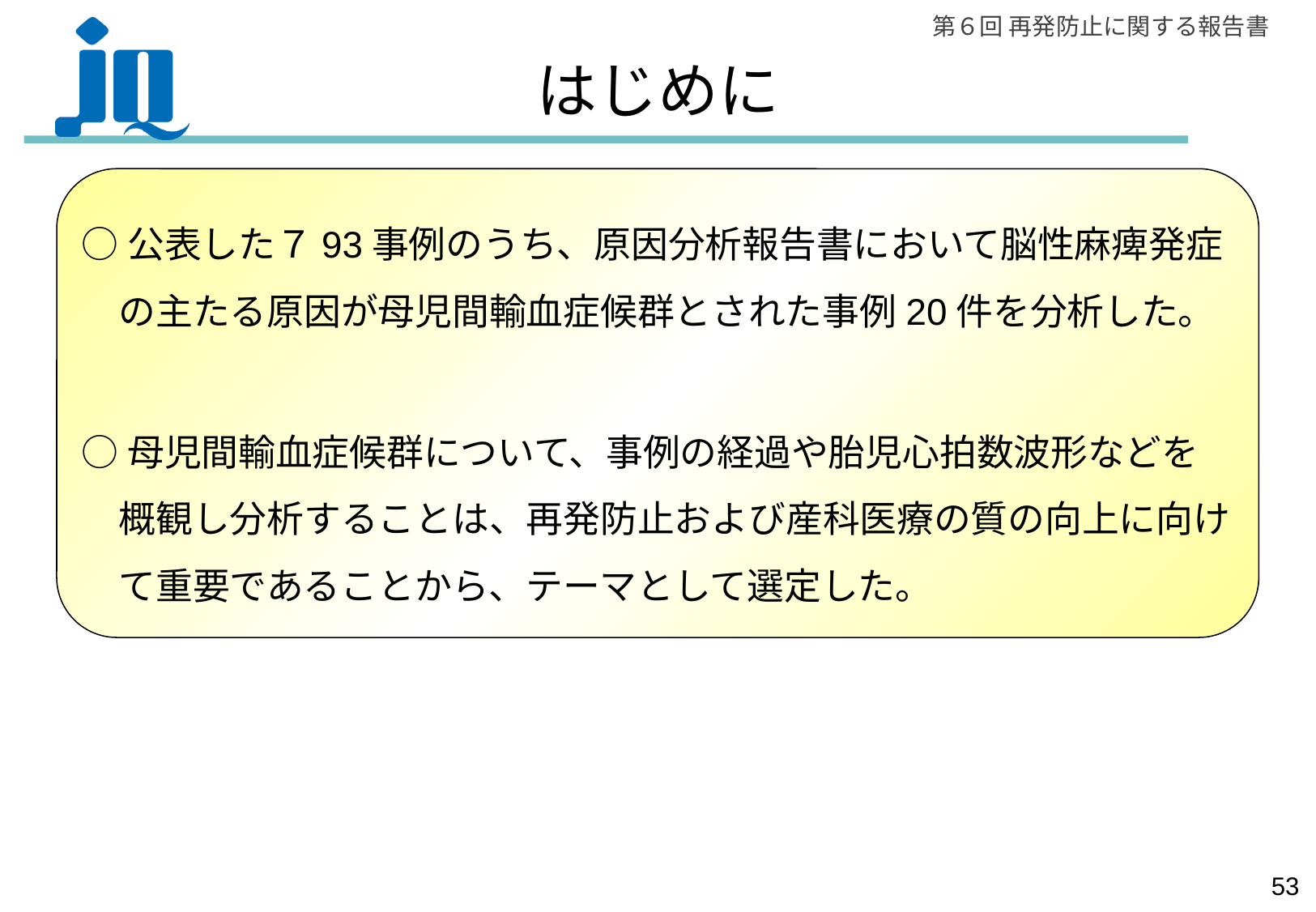

# はじめに
○公表した７93事例のうち、原因分析報告書において脳性麻痺発症の主たる原因が母児間輸血症候群とされた事例20件を分析した。

○母児間輸血症候群について、事例の経過や胎児心拍数波形などを概観し分析することは、再発防止および産科医療の質の向上に向けて重要であることから、テーマとして選定した。
53